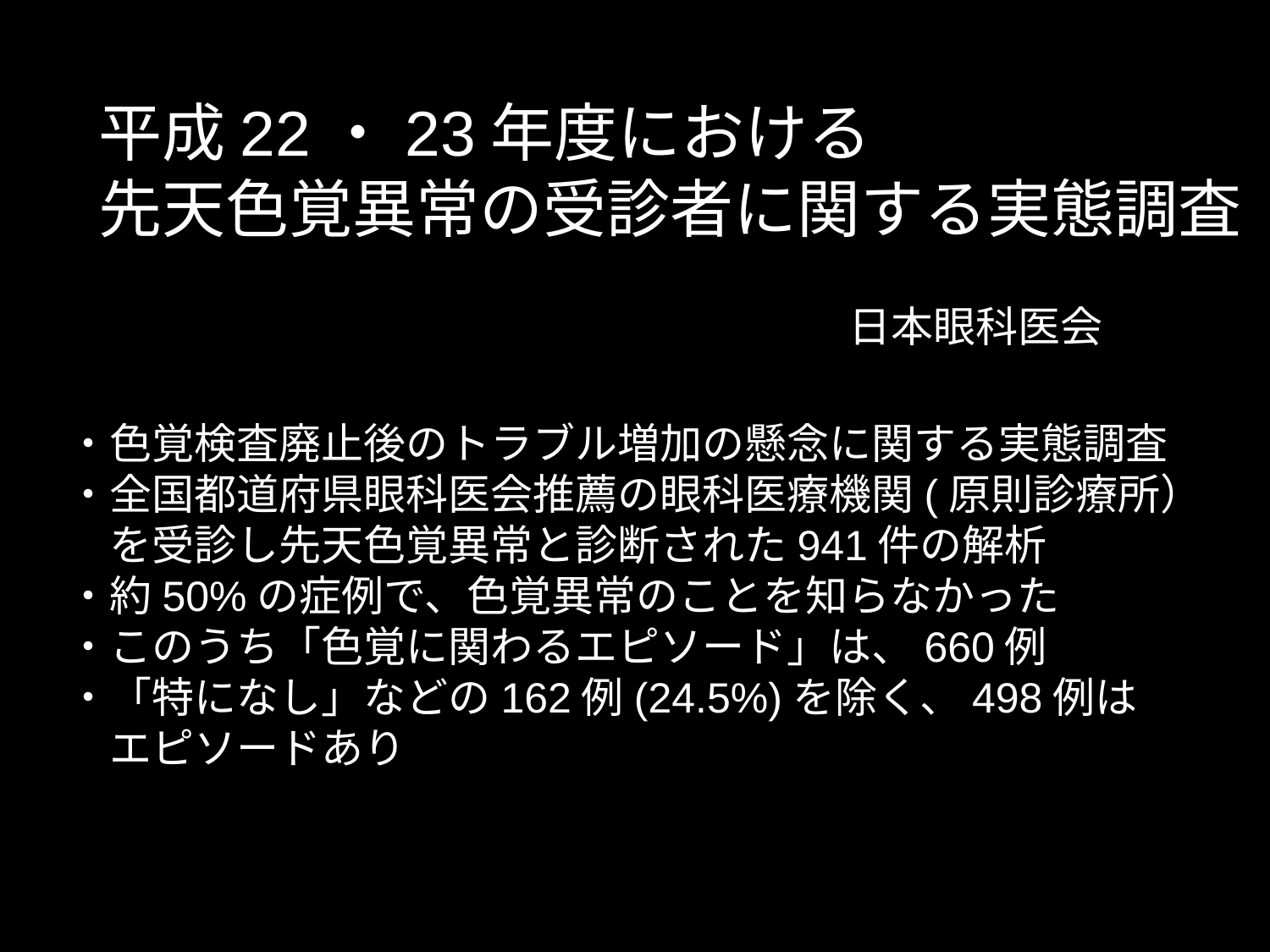

平成22・23年度における
先天色覚異常の受診者に関する実態調査
日本眼科医会
・色覚検査廃止後のトラブル増加の懸念に関する実態調査
・全国都道府県眼科医会推薦の眼科医療機関(原則診療所）
　を受診し先天色覚異常と診断された941件の解析
・約50%の症例で、色覚異常のことを知らなかった
・このうち「色覚に関わるエピソード」は、660例
・「特になし」などの162例(24.5%)を除く、498例は
　エピソードあり